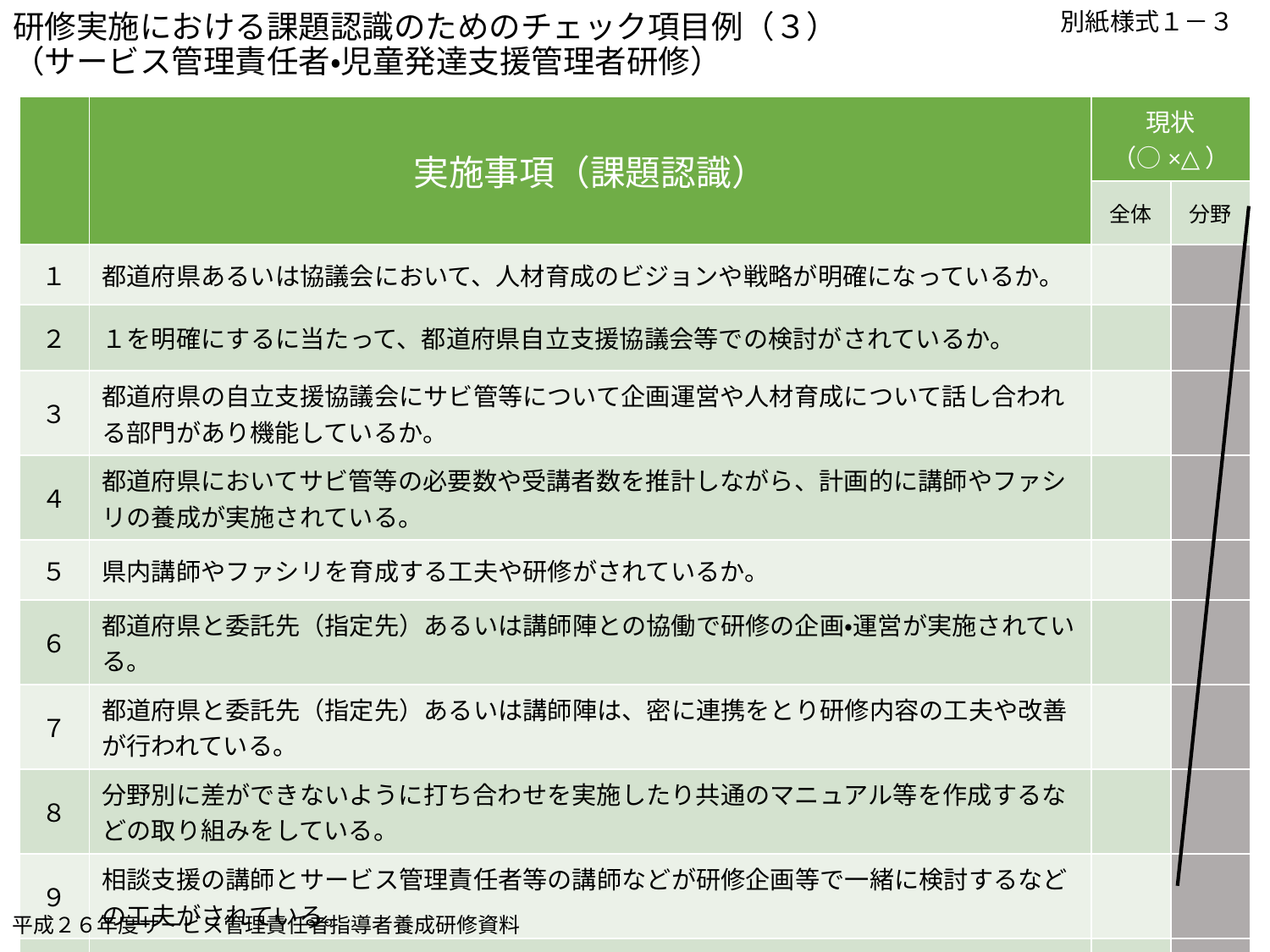

別紙様式１－３
# 研修実施における課題認識のためのチェック項目例（３） （サービス管理責任者・児童発達支援管理者研修）
|  | 実施事項（課題認識） | 現状 （○×△） |  |
| --- | --- | --- | --- |
|  |  | 全体 | 分野 |
| １ | 都道府県あるいは協議会において、人材育成のビジョンや戦略が明確になっているか。 |  |  |
| ２ | １を明確にするに当たって、都道府県自立支援協議会等での検討がされているか。 |  |  |
| ３ | 都道府県の自立支援協議会にサビ管等について企画運営や人材育成について話し合われる部門があり機能しているか。 |  |  |
| ４ | 都道府県においてサビ管等の必要数や受講者数を推計しながら、計画的に講師やファシリの養成が実施されている。 |  |  |
| ５ | 県内講師やファシリを育成する工夫や研修がされているか。 |  |  |
| ６ | 都道府県と委託先（指定先）あるいは講師陣との協働で研修の企画・運営が実施されている。 |  |  |
| ７ | 都道府県と委託先（指定先）あるいは講師陣は、密に連携をとり研修内容の工夫や改善が行われている。 |  |  |
| ８ | 分野別に差ができないように打ち合わせを実施したり共通のマニュアル等を作成するなどの取り組みをしている。 |  |  |
| ９ | 相談支援の講師とサービス管理責任者等の講師などが研修企画等で一緒に検討するなどの工夫がされている。 |  |  |
| １０ | 研修の実施要綱を十分に理解し、企画者・講師が共通の認識の上でポイントを押さえた講習になっている。（講義・演習の目的の明確化） |  |  |
平成２６年度サービス管理責任者指導者養成研修資料